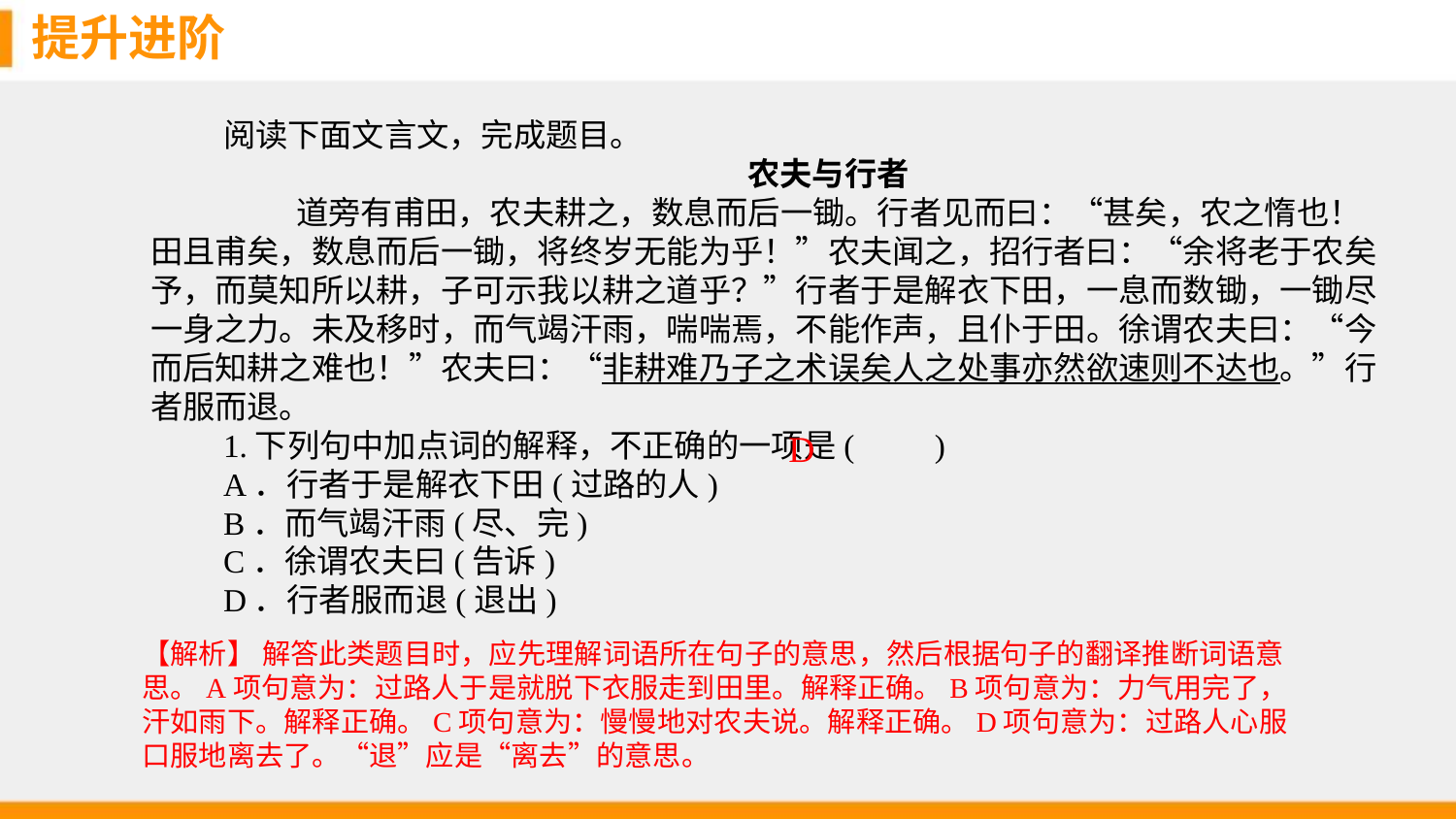

提升进阶
阅读下面文言文，完成题目。
                                                                       农夫与行者
         道旁有甫田，农夫耕之，数息而后一锄。行者见而曰：“甚矣，农之惰也！田且甫矣，数息而后一锄，将终岁无能为乎！”农夫闻之，招行者曰：“余将老于农矣予，而莫知所以耕，子可示我以耕之道乎？”行者于是解衣下田，一息而数锄，一锄尽一身之力。未及移时，而气竭汗雨，喘喘焉，不能作声，且仆于田。徐谓农夫曰：“今而后知耕之难也！”农夫曰：“非耕难乃子之术误矣人之处事亦然欲速则不达也。”行者服而退。
1.下列句中加点词的解释，不正确的一项是(　　)
A．行者于是解衣下田(过路的人)
B．而气竭汗雨(尽、完)
C．徐谓农夫曰(告诉)
D．行者服而退(退出)

D
【解析】 解答此类题目时，应先理解词语所在句子的意思，然后根据句子的翻译推断词语意思。A项句意为：过路人于是就脱下衣服走到田里。解释正确。B项句意为：力气用完了，汗如雨下。解释正确。C项句意为：慢慢地对农夫说。解释正确。D项句意为：过路人心服口服地离去了。“退”应是“离去”的意思。